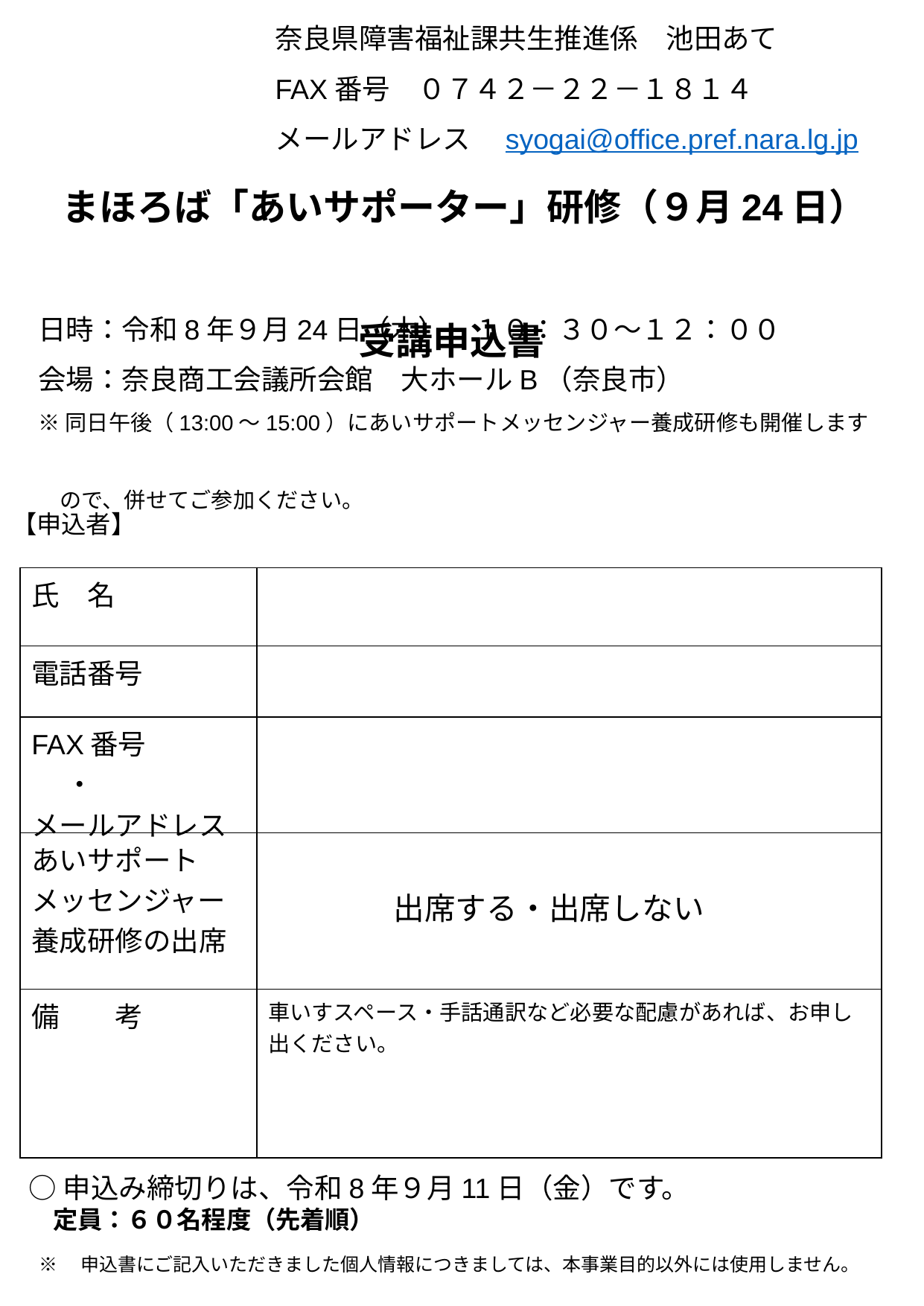

奈良県障害福祉課共生推進係　池田あて
FAX番号　０７４２－２２－１８１４
メールアドレス　syogai@office.pref.nara.lg.jp

　まほろば「あいサポーター」研修（９月24日）
受講申込書
日時：令和8年９月24日（木）　１０：３０～１２：００
会場：奈良商工会議所会館　大ホールB（奈良市）
※同日午後（13:00～15:00）にあいサポートメッセンジャー養成研修も開催します
　ので、併せてご参加ください。
【申込者】
|  |
| --- |
| 氏　名 |  |
| --- | --- |
| 電話番号 |  |
| FAX番号 　 ・ メールアドレス |  |
| あいサポートメッセンジャー養成研修の出席 | 出席する・出席しない |
| 備　　考 | 車いすスペース・手話通訳など必要な配慮があれば、お申し出ください。 |
○申込み締切りは、令和8年９月11日（金）です。
　定員：６０名程度（先着順）
※　申込書にご記入いただきました個人情報につきましては、本事業目的以外には使用しません。